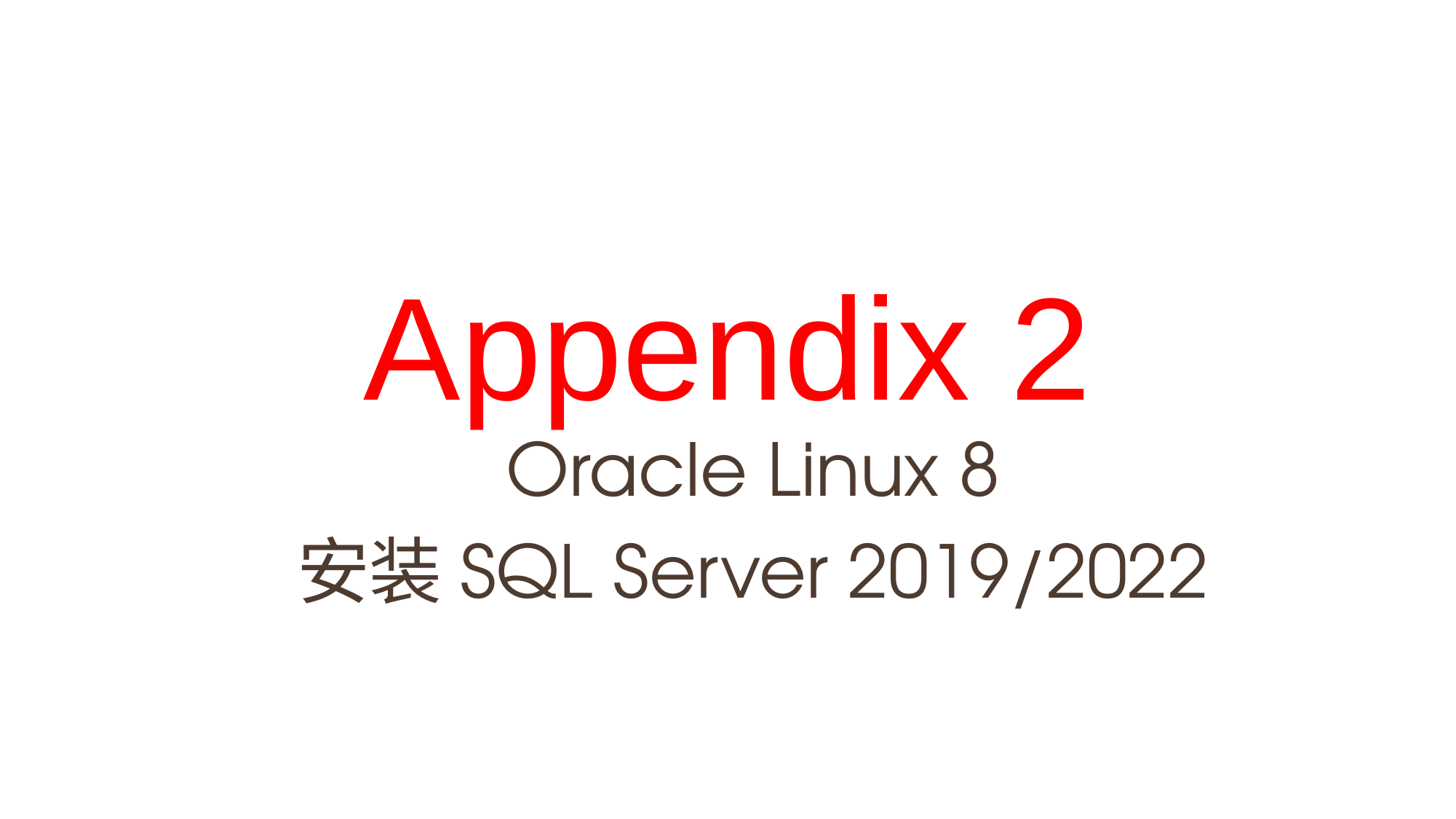

# Appendix 2
Oracle Linux 8
安装SQL Server 2019/2022